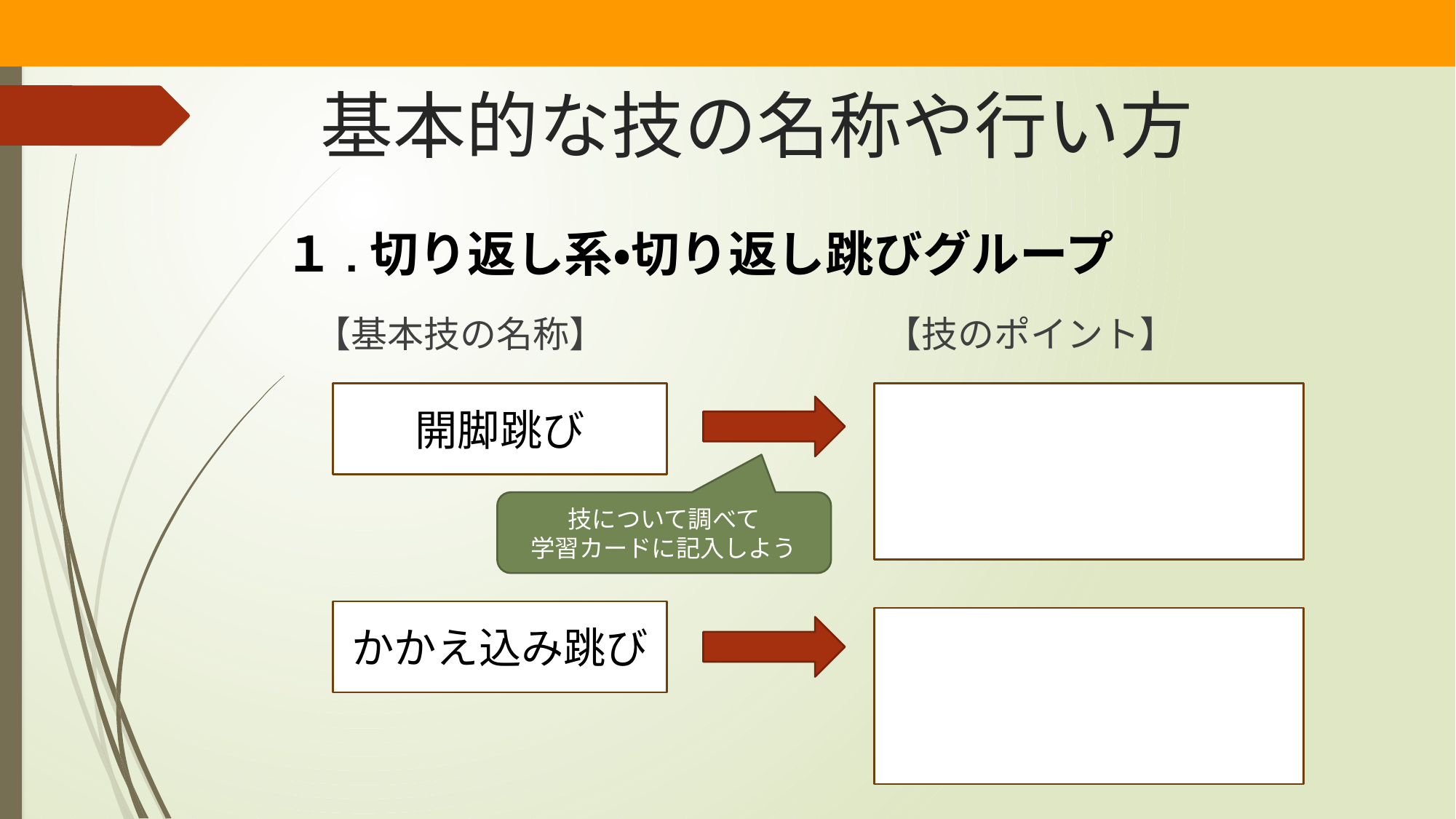

# 基本的な技の名称や行い方
１.切り返し系・切り返し跳びグループ
【基本技の名称】

【技のポイント】

開脚跳び

技について調べて
学習カードに記入しよう
かかえ込み跳び